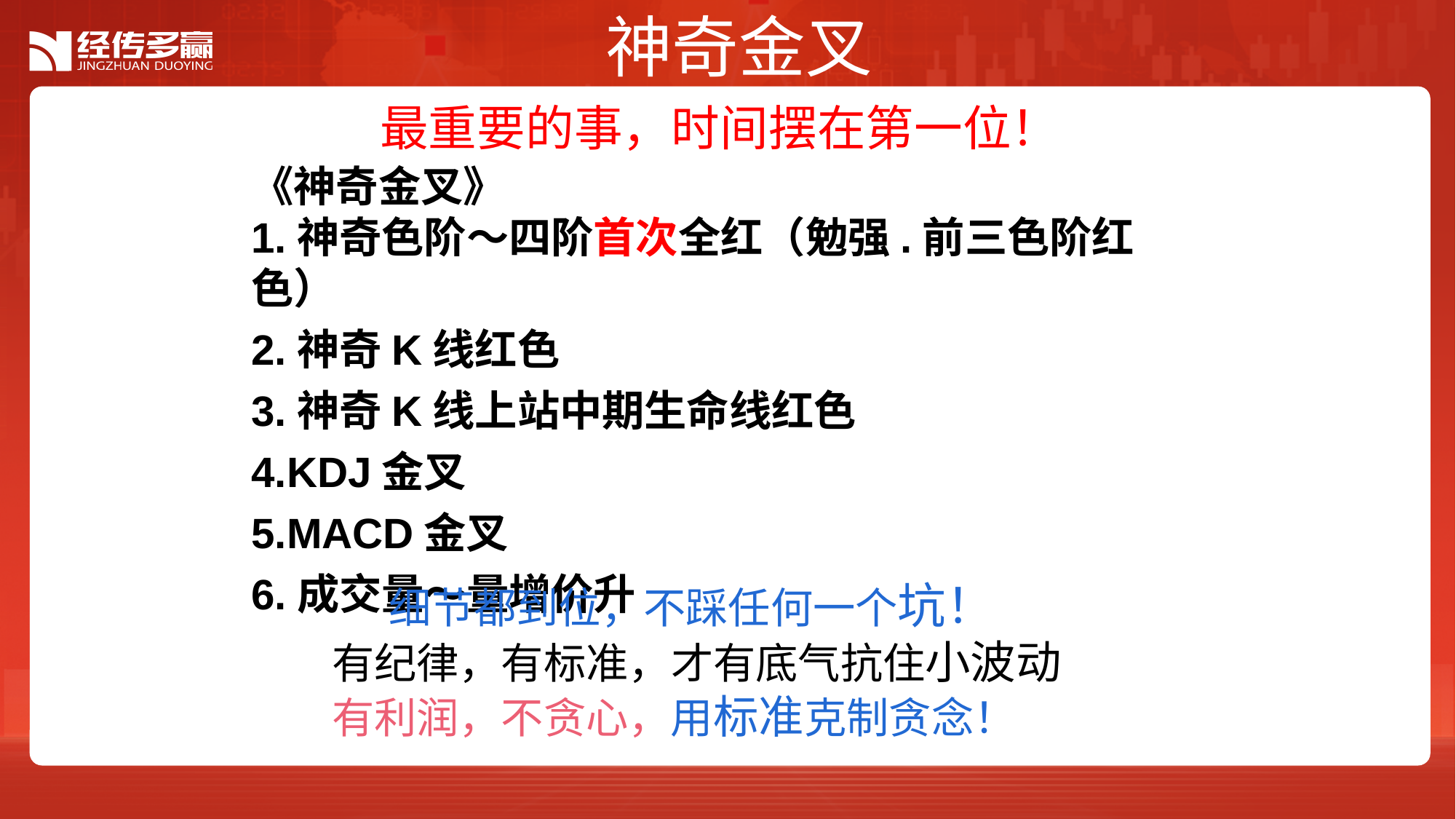

神奇金叉
最重要的事，时间摆在第一位！
《神奇金叉》
1.神奇色阶～四阶首次全红（勉强.前三色阶红色）
2.神奇K线红色
3.神奇K线上站中期生命线红色
4.KDJ金叉
5.MACD金叉
6.成交量～量增价升

     细节都到位，不踩任何一个坑！
有纪律，有标准，才有底气抗住小波动
有利润，不贪心，用标准克制贪念！